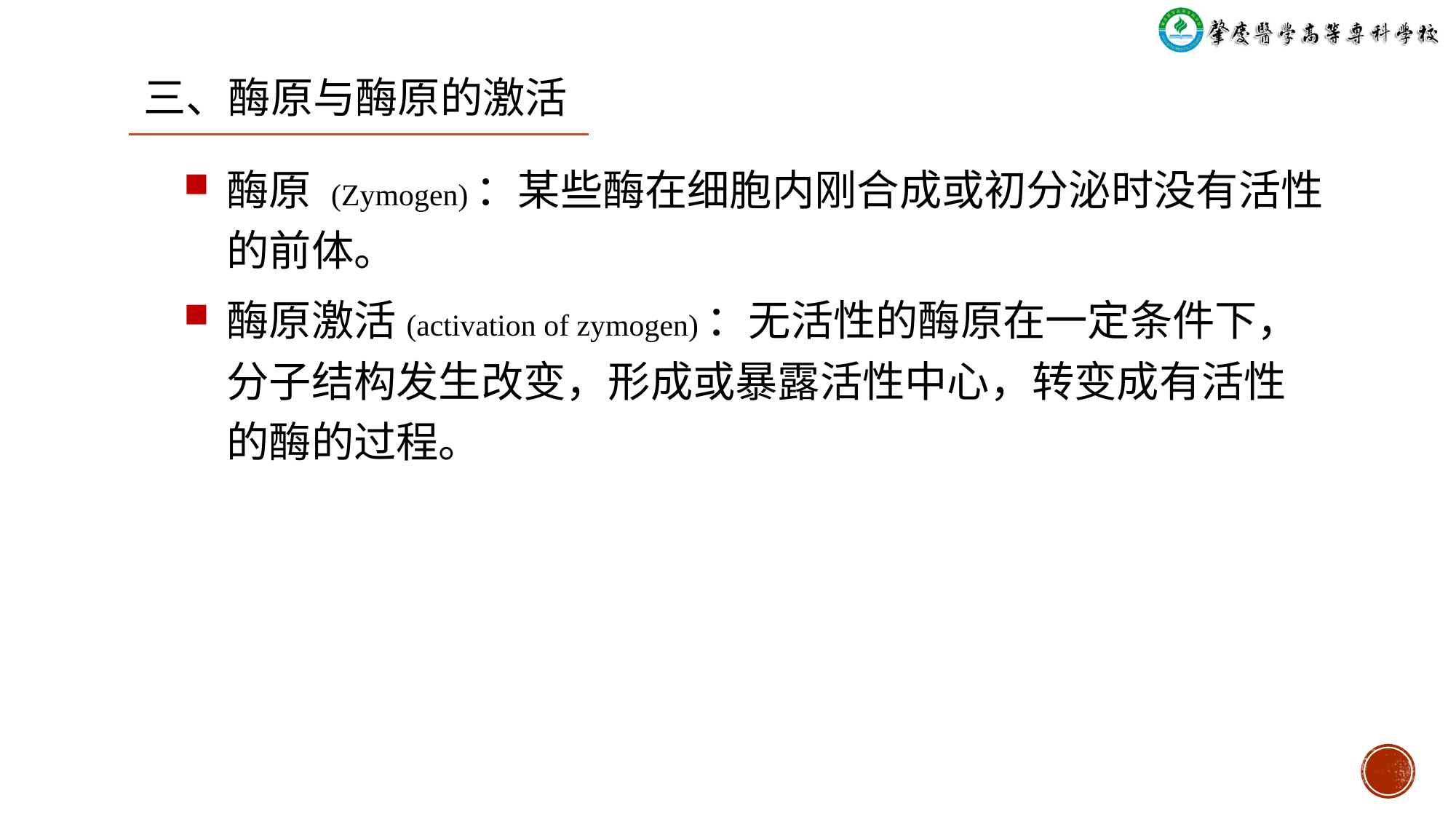

三、酶原与酶原的激活
酶原 (Zymogen)：某些酶在细胞内刚合成或初分泌时没有活性的前体。
酶原激活(activation of zymogen)：无活性的酶原在一定条件下，分子结构发生改变，形成或暴露活性中心，转变成有活性的酶的过程。